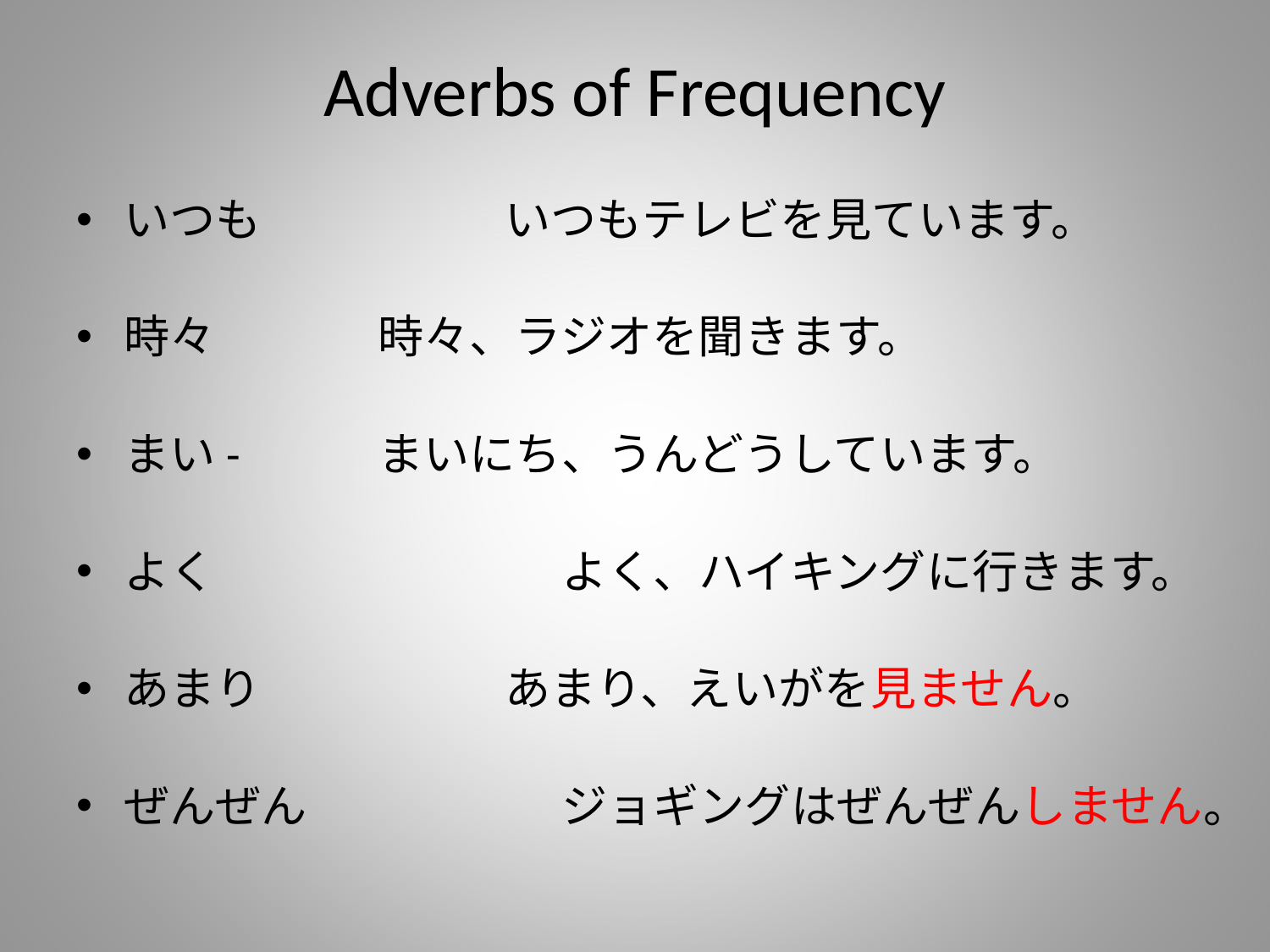

# Adverbs of Frequency
いつも		いつもテレビを見ています。

時々		時々、ラジオを聞きます。

まい-		まいにち、うんどうしています。

よく		　　　　よく、ハイキングに行きます。

あまり		あまり、えいがを見ません。

ぜんぜん	　　　　ジョギングはぜんぜんしません。